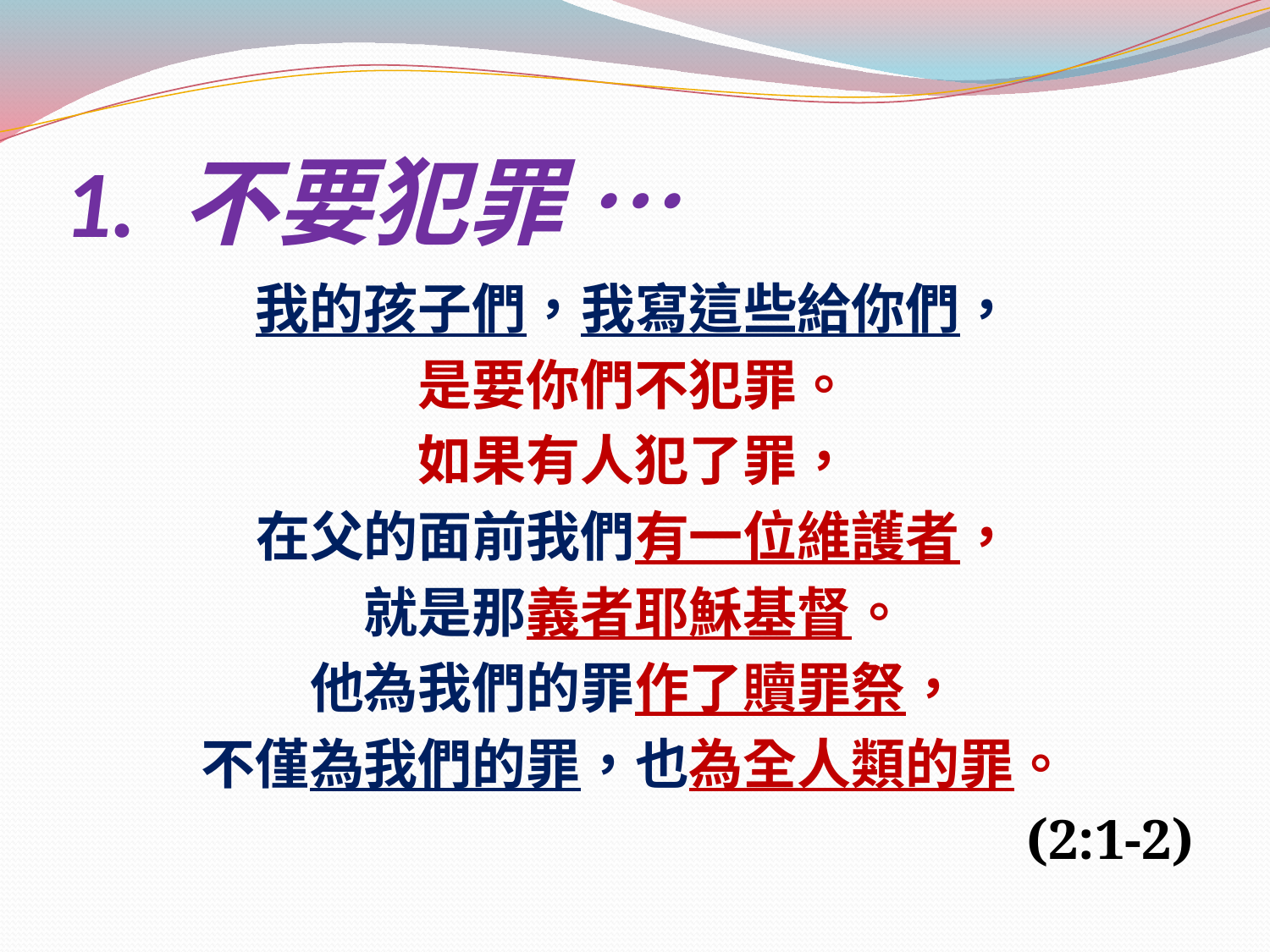

# 1. 不要犯罪 …
我的孩子們，我寫這些給你們，
是要你們不犯罪。
如果有人犯了罪，
在父的面前我們有一位維護者，
就是那義者耶穌基督。
他為我們的罪作了贖罪祭，
不僅為我們的罪，也為全人類的罪。
(2:1-2)